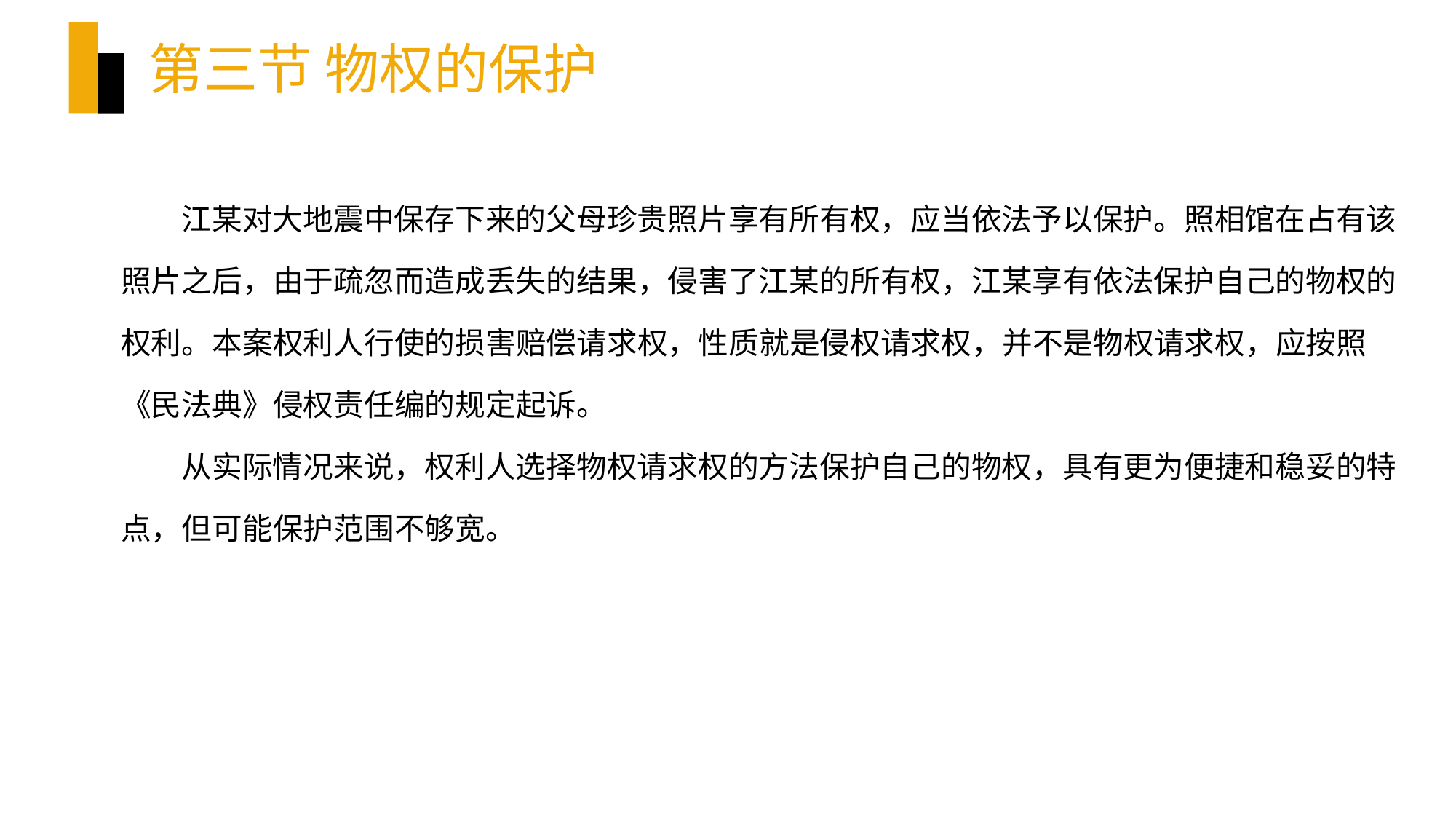

# 第三节 物权的保护
江某对大地震中保存下来的父母珍贵照片享有所有权，应当依法予以保护。照相馆在占有该照片之后，由于疏忽而造成丢失的结果，侵害了江某的所有权，江某享有依法保护自己的物权的权利。本案权利人行使的损害赔偿请求权，性质就是侵权请求权，并不是物权请求权，应按照《民法典》侵权责任编的规定起诉。
从实际情况来说，权利人选择物权请求权的方法保护自己的物权，具有更为便捷和稳妥的特点，但可能保护范围不够宽。